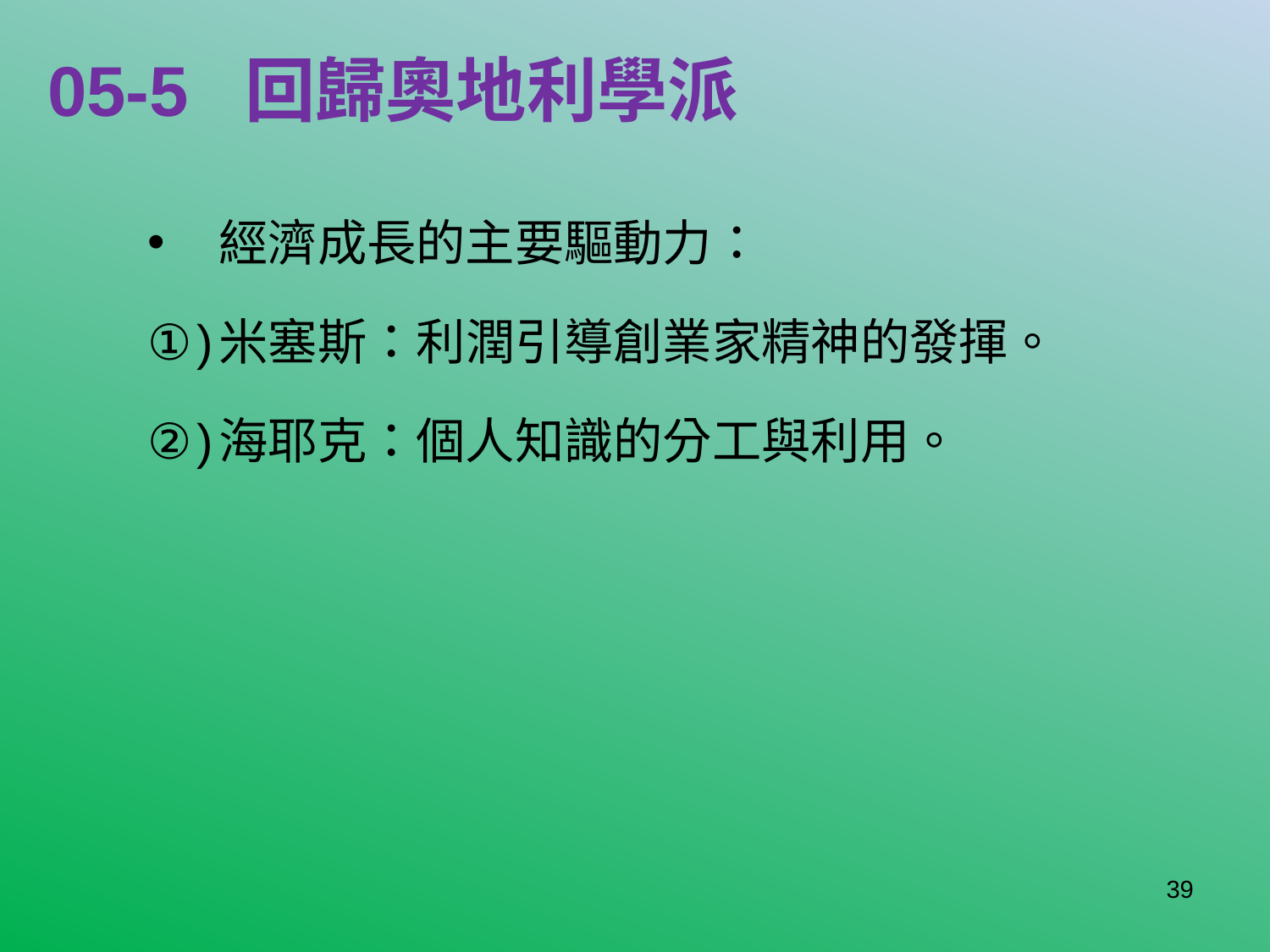

# 05-5  回歸奧地利學派
經濟成長的主要驅動力：
米塞斯：利潤引導創業家精神的發揮。
海耶克：個人知識的分工與利用。

39